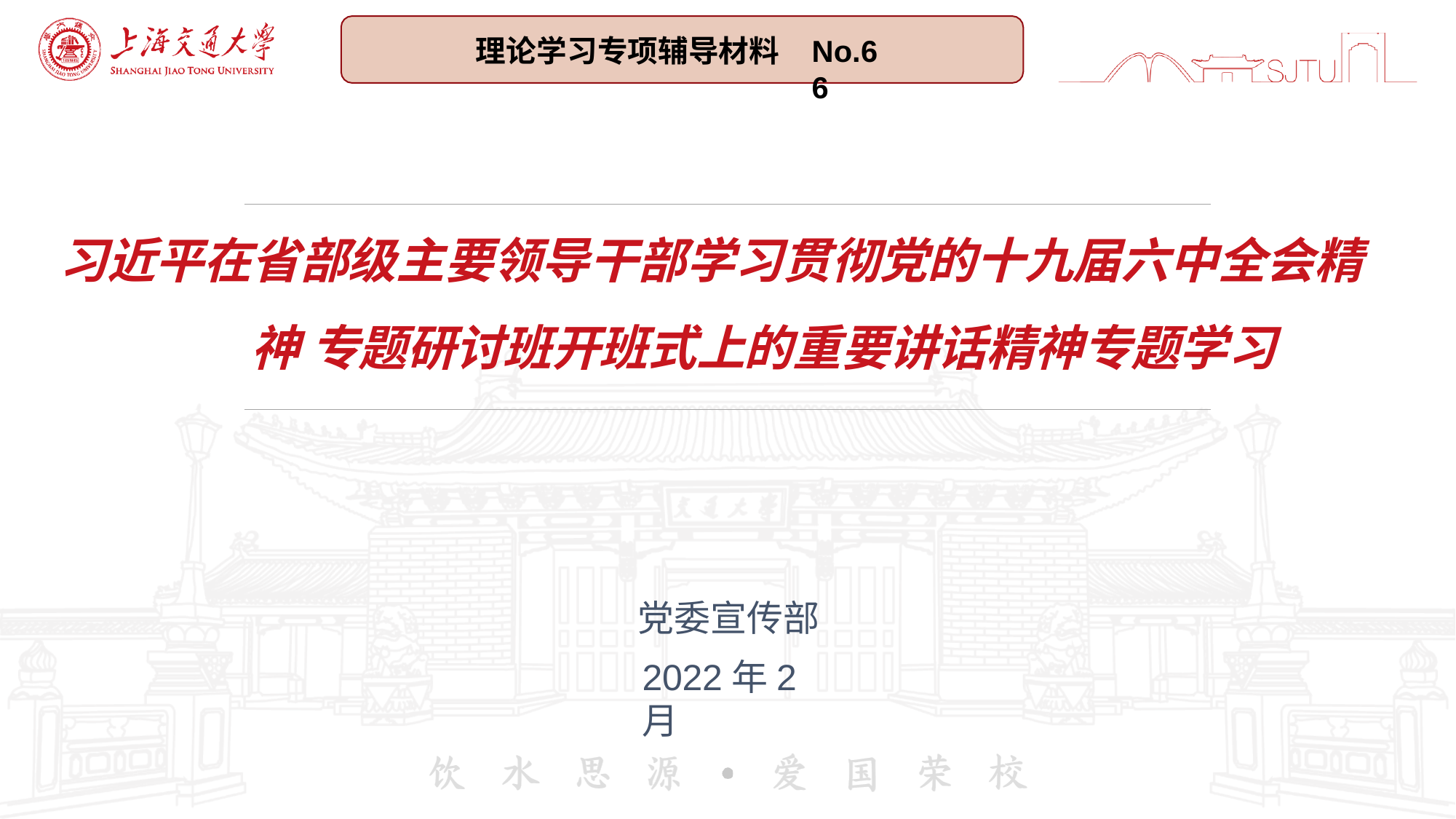

理论学习专项辅导材料
No.66

# 习近平在省部级主要领导干部学习贯彻党的十九届六中全会精神 专题研讨班开班式上的重要讲话精神专题学习

党委宣传部
2022年2月